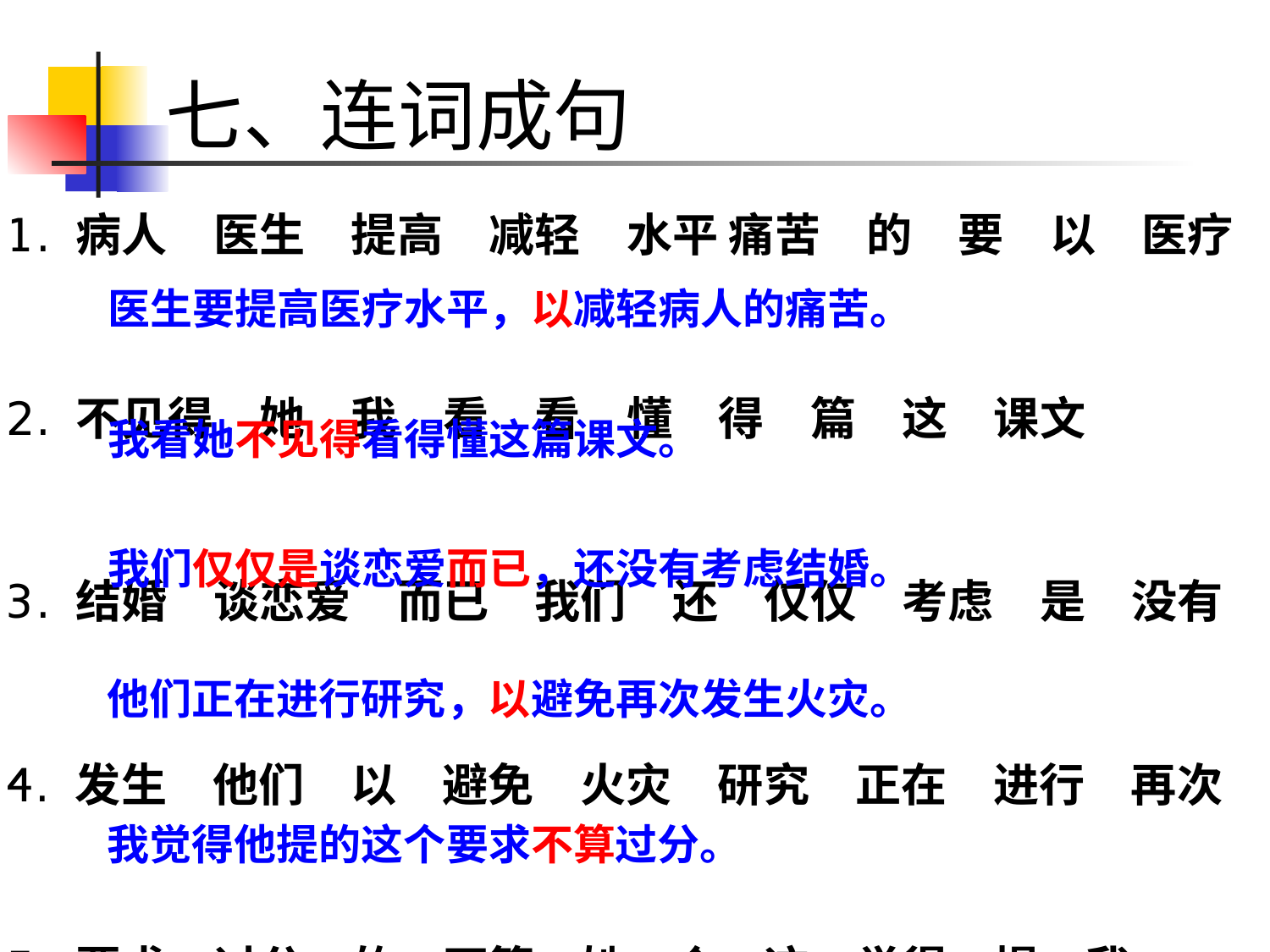

# 七、连词成句
1. 病人　医生　提高　减轻　水平 痛苦　的　要　以　医疗

2. 不见得　她　我　看　看　懂　得　篇　这　课文

3. 结婚　谈恋爱　而已　我们　还　仅仅　考虑　是　没有

4. 发生　他们　以　避免　火灾　研究　正在　进行　再次

5. 要求　过分　的　不算　她　个　这　觉得　提　我

医生要提高医疗水平，以减轻病人的痛苦。
我看她不见得看得懂这篇课文。
我们仅仅是谈恋爱而已，还没有考虑结婚。
他们正在进行研究，以避免再次发生火灾。
我觉得他提的这个要求不算过分。